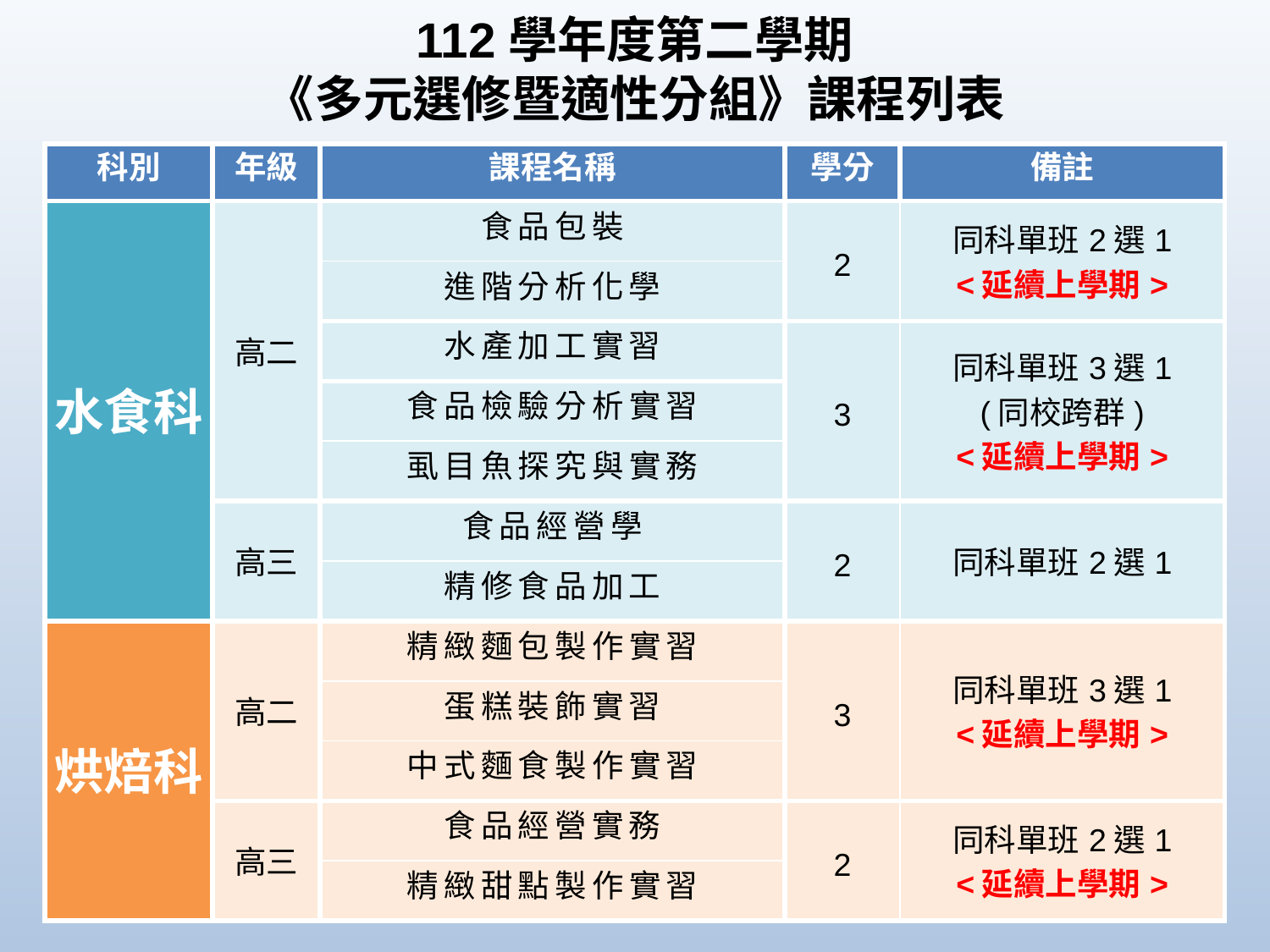

# 112學年度第二學期 《多元選修暨適性分組》課程列表
| 科別 | 年級 | 課程名稱 | 學分 | 備註 |
| --- | --- | --- | --- | --- |
| 水食科 | 高二 | 食品包裝 | 2 | 同科單班2選1 <延續上學期> |
|  |  | 進階分析化學 |  |  |
|  |  | 水產加工實習 | 3 | 同科單班3選1 (同校跨群) <延續上學期> |
|  |  | 食品檢驗分析實習 |  |  |
|  |  | 虱目魚探究與實務 |  |  |
|  | 高三 | 食品經營學 | 2 | 同科單班2選1 |
|  |  | 精修食品加工 |  |  |
| 烘焙科 | 高二 | 精緻麵包製作實習 | 3 | 同科單班3選1 <延續上學期> |
|  |  | 蛋糕裝飾實習 |  |  |
|  |  | 中式麵食製作實習 |  |  |
|  | 高三 | 食品經營實務 | 2 | 同科單班2選1 <延續上學期> |
|  |  | 精緻甜點製作實習 |  |  |